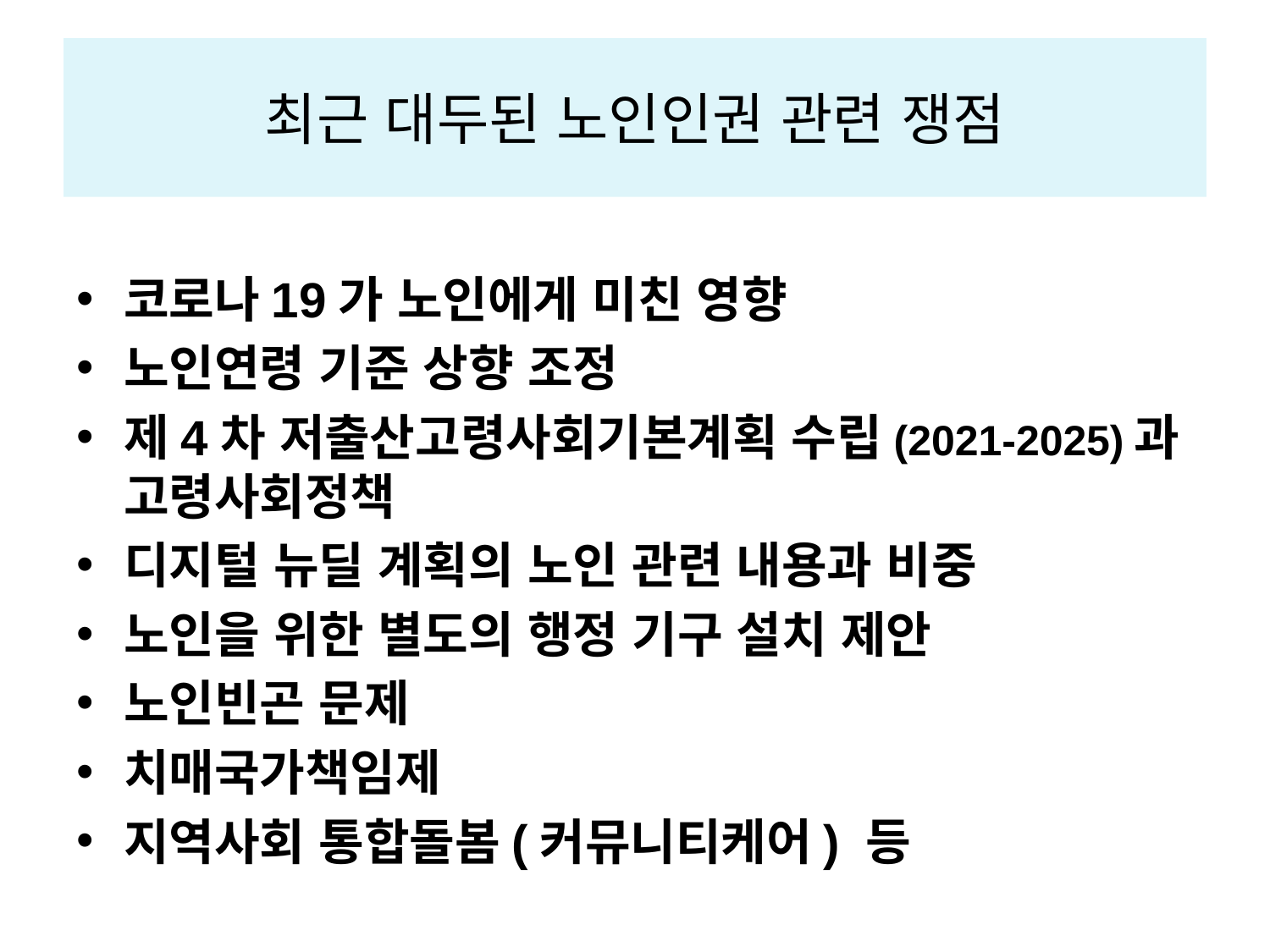

# 최근 대두된 노인인권 관련 쟁점
코로나19가 노인에게 미친 영향
노인연령 기준 상향 조정
제4차 저출산고령사회기본계획 수립(2021-2025)과 고령사회정책
디지털 뉴딜 계획의 노인 관련 내용과 비중
노인을 위한 별도의 행정 기구 설치 제안
노인빈곤 문제
치매국가책임제
지역사회 통합돌봄(커뮤니티케어) 등